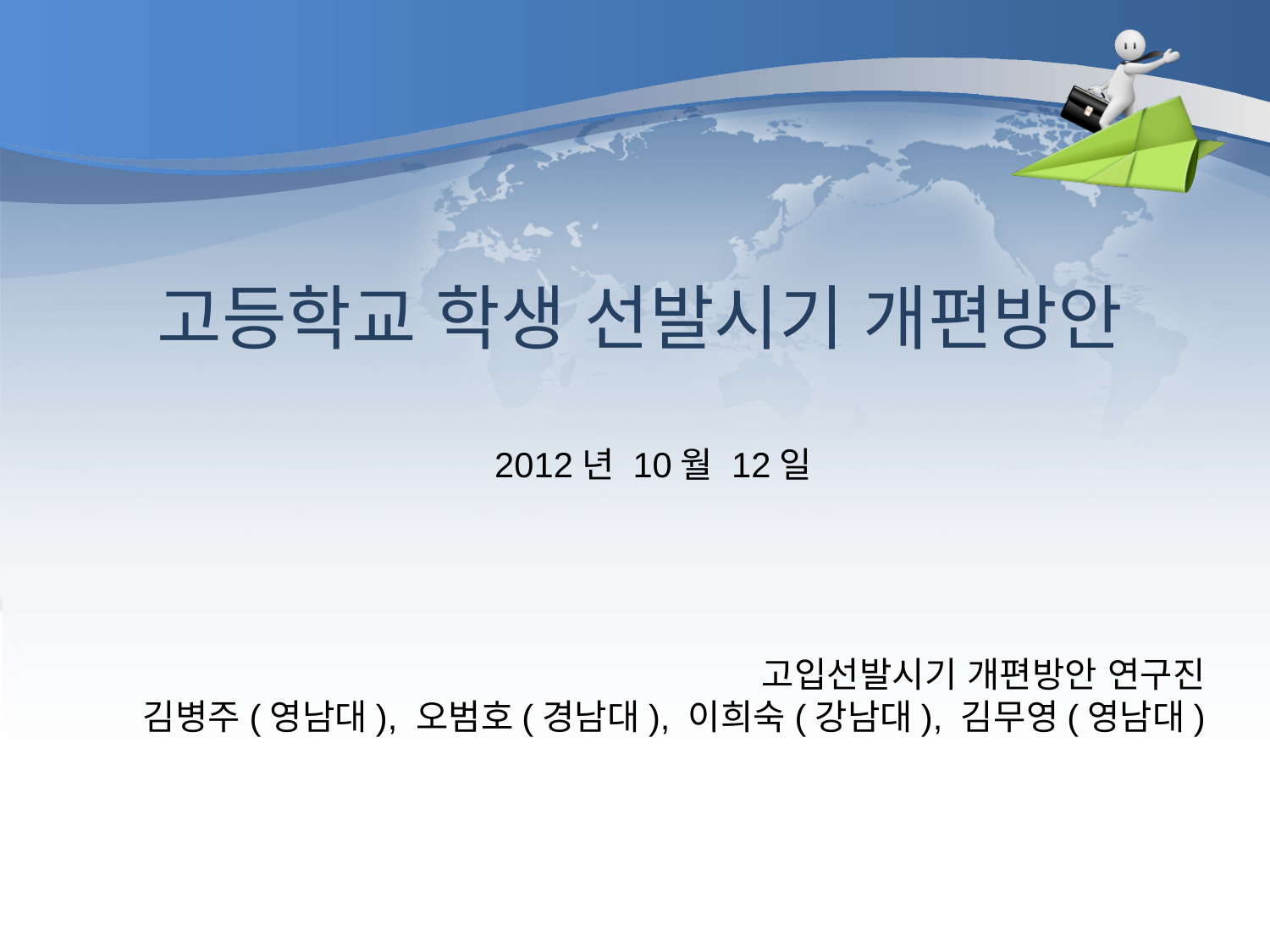

고등학교 학생 선발시기 개편방안
2012년 10월 12일
고입선발시기 개편방안 연구진
김병주(영남대), 오범호(경남대), 이희숙(강남대), 김무영(영남대)